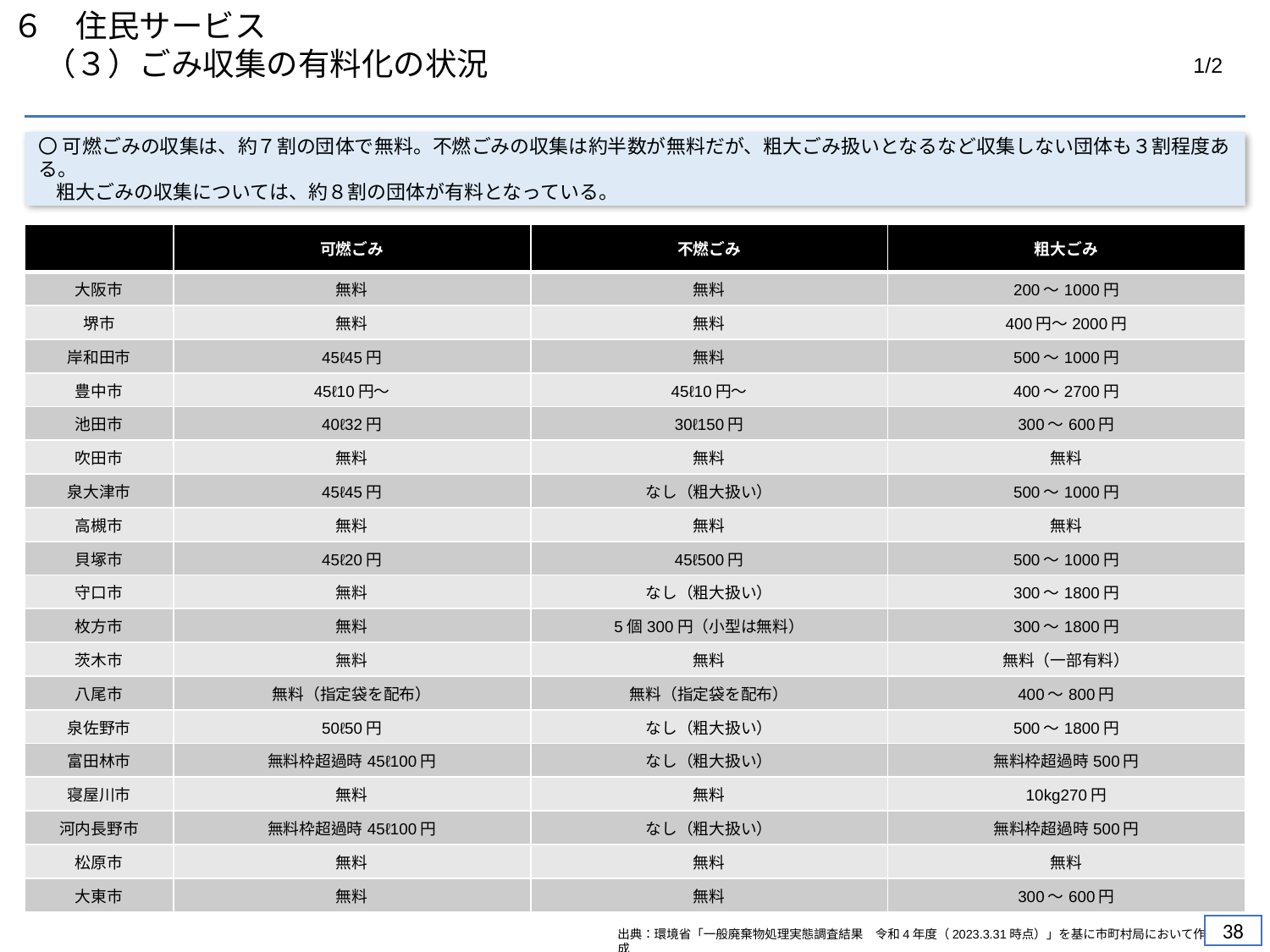

６　住民サービス
　（３）ごみ収集の有料化の状況
1/2
〇 可燃ごみの収集は、約７割の団体で無料。不燃ごみの収集は約半数が無料だが、粗大ごみ扱いとなるなど収集しない団体も３割程度ある。
    粗大ごみの収集については、約８割の団体が有料となっている。
|  | 可燃ごみ | 不燃ごみ | 粗大ごみ |
| --- | --- | --- | --- |
| 大阪市 | 無料 | 無料 | 200～1000円 |
| 堺市 | 無料 | 無料 | 400円～2000円 |
| 岸和田市 | 45ℓ45円 | 無料 | 500～1000円 |
| 豊中市 | 45ℓ10円～ | 45ℓ10円～ | 400～2700円 |
| 池田市 | 40ℓ32円 | 30ℓ150円 | 300～600円 |
| 吹田市 | 無料 | 無料 | 無料 |
| 泉大津市 | 45ℓ45円 | なし（粗大扱い） | 500～1000円 |
| 高槻市 | 無料 | 無料 | 無料 |
| 貝塚市 | 45ℓ20円 | 45ℓ500円 | 500～1000円 |
| 守口市 | 無料 | なし（粗大扱い） | 300～1800円 |
| 枚方市 | 無料 | 5個300円（小型は無料） | 300～1800円 |
| 茨木市 | 無料 | 無料 | 無料（一部有料） |
| 八尾市 | 無料（指定袋を配布） | 無料（指定袋を配布） | 400～800円 |
| 泉佐野市 | 50ℓ50円 | なし（粗大扱い） | 500～1800円 |
| 富田林市 | 無料枠超過時45ℓ100円 | なし（粗大扱い） | 無料枠超過時500円 |
| 寝屋川市 | 無料 | 無料 | 10kg270円 |
| 河内長野市 | 無料枠超過時45ℓ100円 | なし（粗大扱い） | 無料枠超過時500円 |
| 松原市 | 無料 | 無料 | 無料 |
| 大東市 | 無料 | 無料 | 300～600円 |
38
出典：環境省「一般廃棄物処理実態調査結果　令和4年度（2023.3.31時点）」を基に市町村局において作成